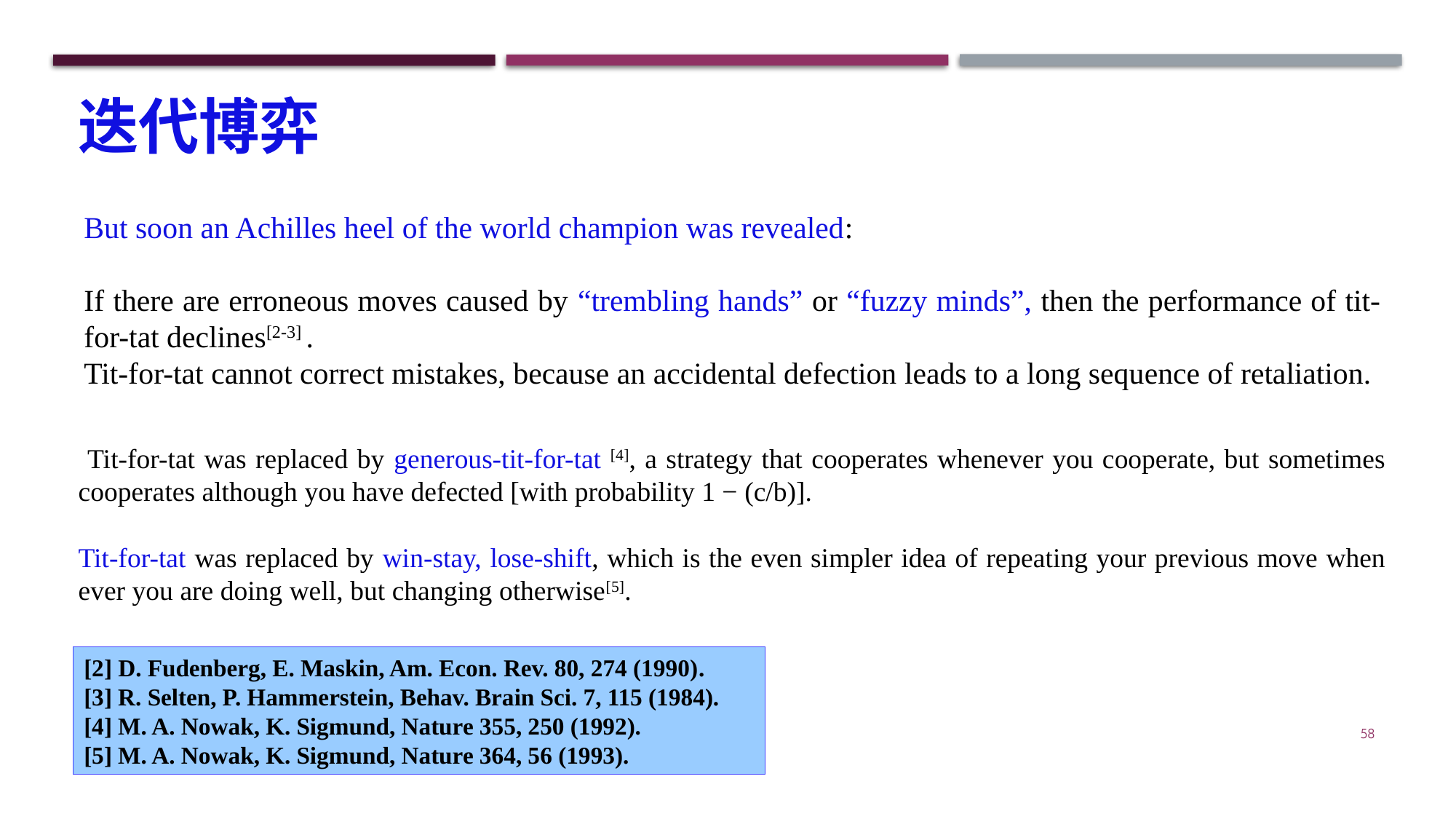

迭代博弈
But soon an Achilles heel of the world champion was revealed:

If there are erroneous moves caused by “trembling hands” or “fuzzy minds”, then the performance of tit-for-tat declines[2-3] .
Tit-for-tat cannot correct mistakes, because an accidental defection leads to a long sequence of retaliation.
 Tit-for-tat was replaced by generous-tit-for-tat [4], a strategy that cooperates whenever you cooperate, but sometimes cooperates although you have defected [with probability 1 − (c/b)].
Tit-for-tat was replaced by win-stay, lose-shift, which is the even simpler idea of repeating your previous move when ever you are doing well, but changing otherwise[5].
[2] D. Fudenberg, E. Maskin, Am. Econ. Rev. 80, 274 (1990).
[3] R. Selten, P. Hammerstein, Behav. Brain Sci. 7, 115 (1984).
[4] M. A. Nowak, K. Sigmund, Nature 355, 250 (1992).
[5] M. A. Nowak, K. Sigmund, Nature 364, 56 (1993).
58